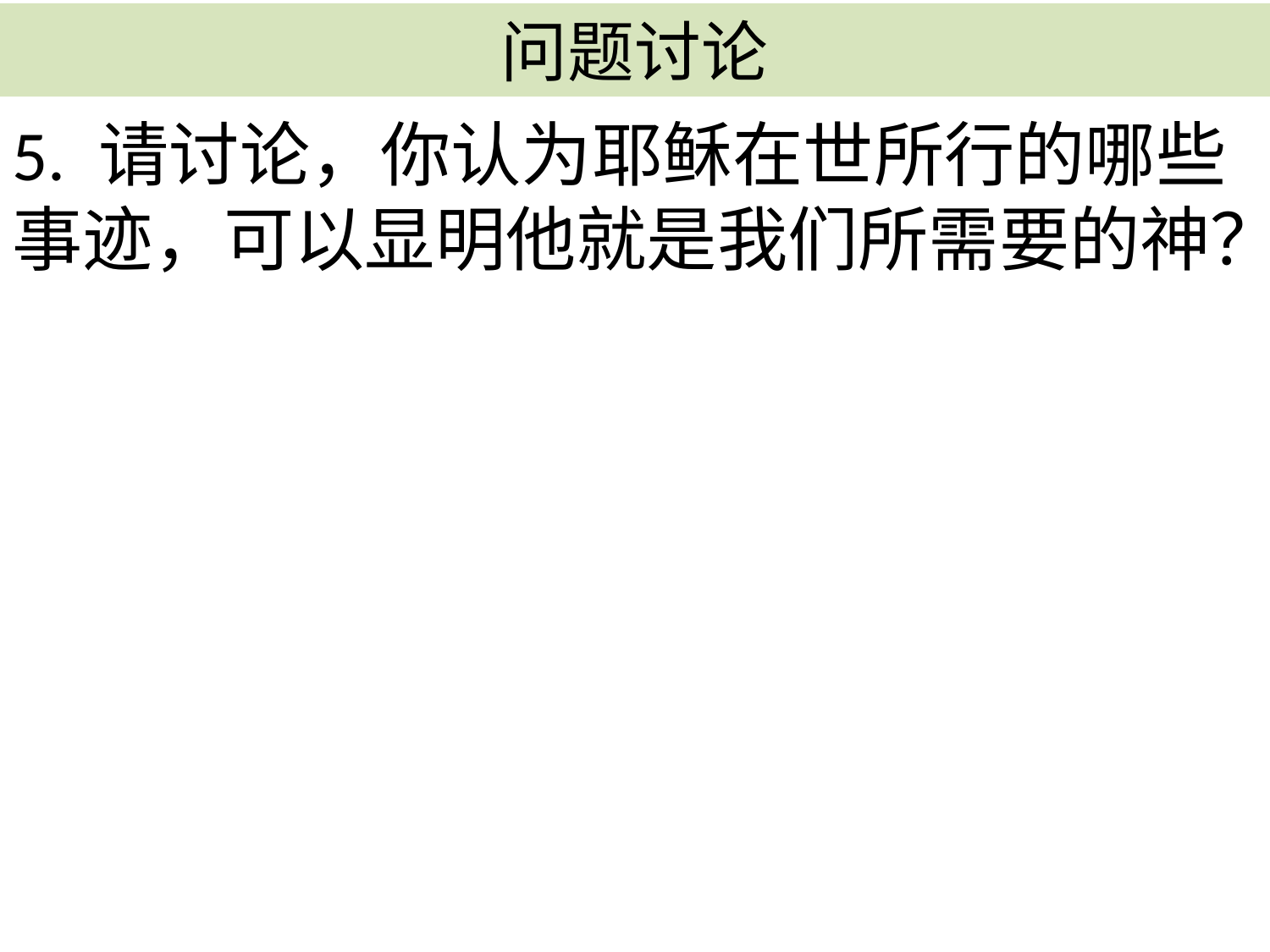

# 问题讨论
5. 请讨论，你认为耶稣在世所行的哪些事迹，可以显明他就是我们所需要的神？